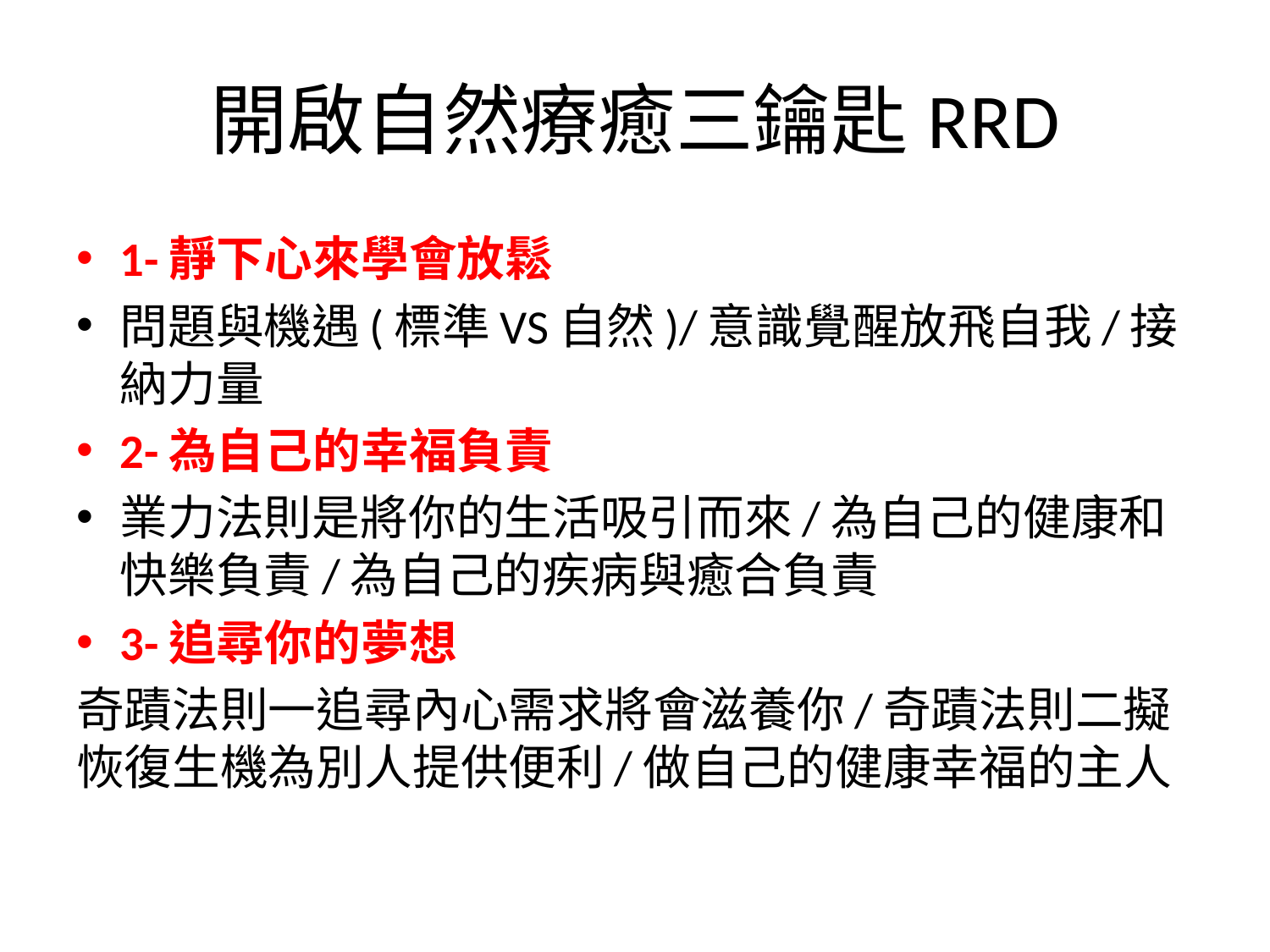

# 開啟自然療癒三鑰匙RRD
1-靜下心來學會放鬆
問題與機遇(標準VS自然)/意識覺醒放飛自我/接納力量
2-為自己的幸福負責
業力法則是將你的生活吸引而來/為自己的健康和快樂負責/為自己的疾病與癒合負責
3-追尋你的夢想
奇蹟法則一追尋內心需求將會滋養你/奇蹟法則二擬恢復生機為別人提供便利/做自己的健康幸福的主人